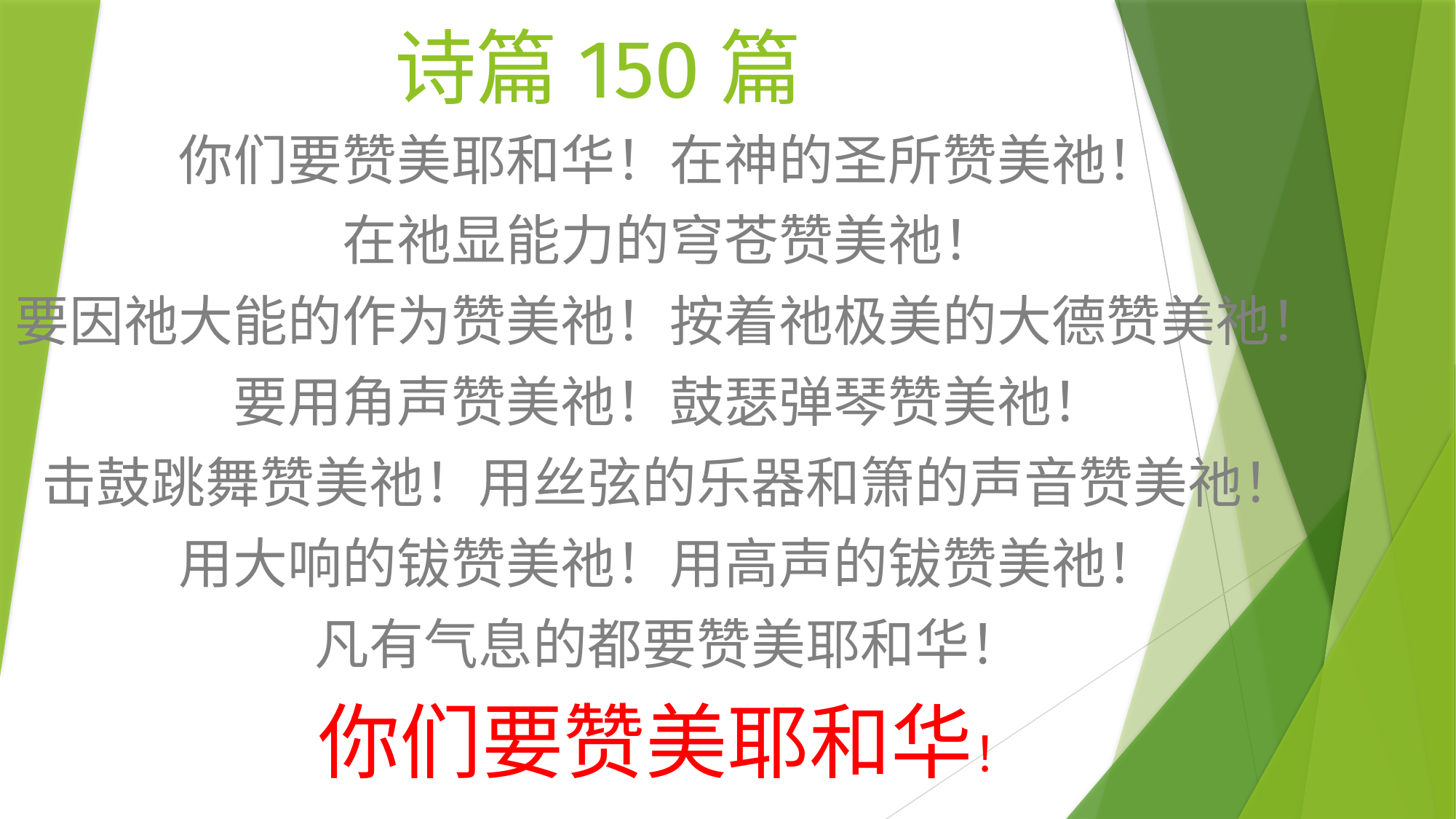

# 诗篇150篇
你们要赞美耶和华！在神的圣所赞美祂！
在祂显能力的穹苍赞美祂！
要因祂大能的作为赞美祂！按着祂极美的大德赞美祂！
要用角声赞美祂！鼓瑟弹琴赞美祂！
击鼓跳舞赞美祂！用丝弦的乐器和箫的声音赞美祂！
用大响的钹赞美祂！用高声的钹赞美祂！
凡有气息的都要赞美耶和华！
你们要赞美耶和华！